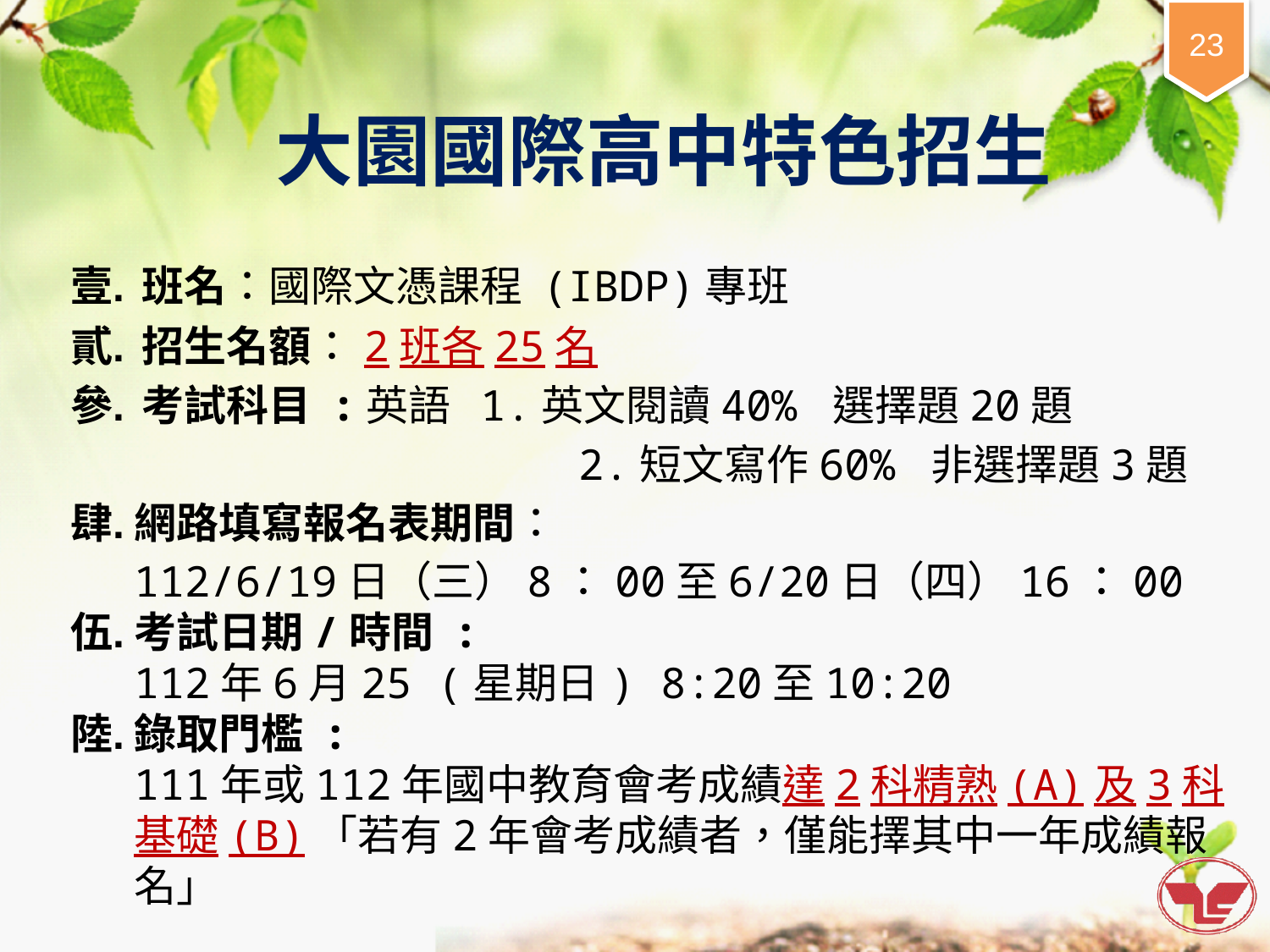

大園國際高中特色招生
班名：國際文憑課程 (IBDP)專班
招生名額：2班各25名
考試科目 :英語  1.英文閱讀40% 選擇題20題
                    2.短文寫作60% 非選擇題3題
網路填寫報名表期間：
112/6/19日（三）8：00至6/20日（四）16：00
考試日期/時間 :
112年6月25 (星期日) 8:20至10:20
錄取門檻 :
111年或112年國中教育會考成績達2科精熟(A)及3科基礎(B)「若有2年會考成績者，僅能擇其中一年成績報名」